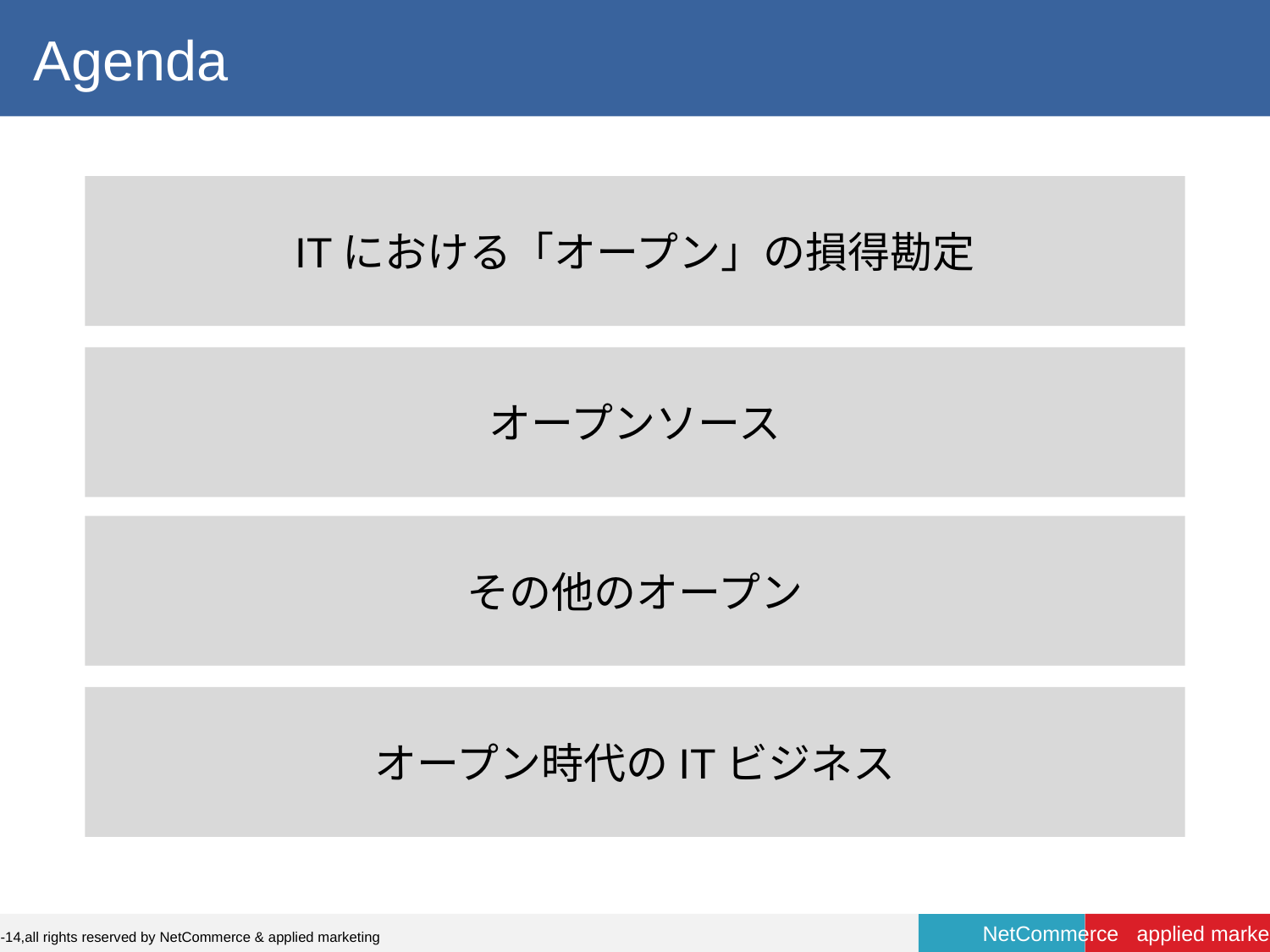

# Agenda
ITにおける「オープン」の損得勘定
オープンソース
その他のオープン
オープン時代のITビジネス